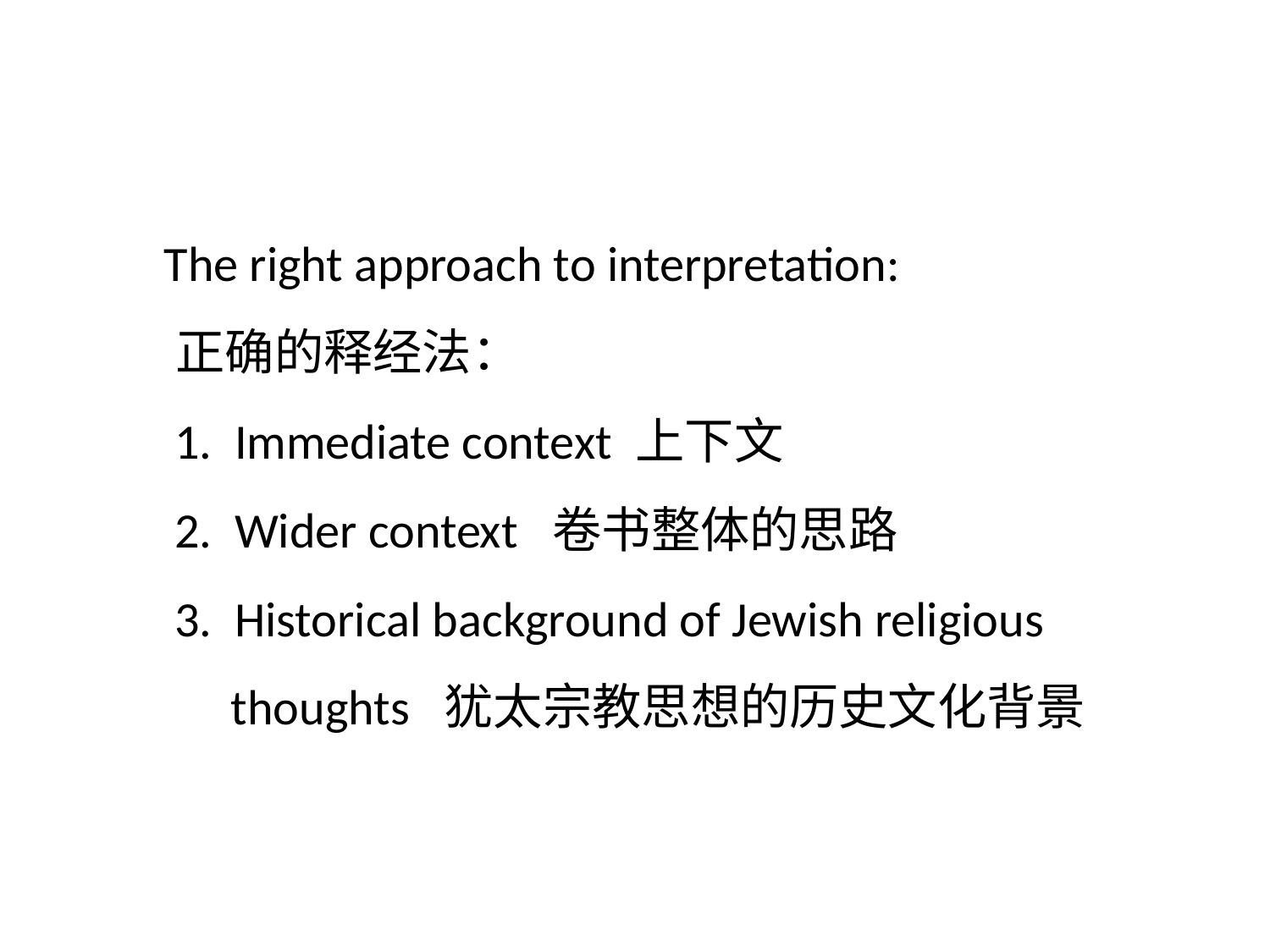

# The right approach to interpretation: 正确的释经法： 1.  Immediate context 上下文 2.  Wider context  卷书整体的思路 3.  Historical background of Jewish religious thoughts  犹太宗教思想的历史文化背景